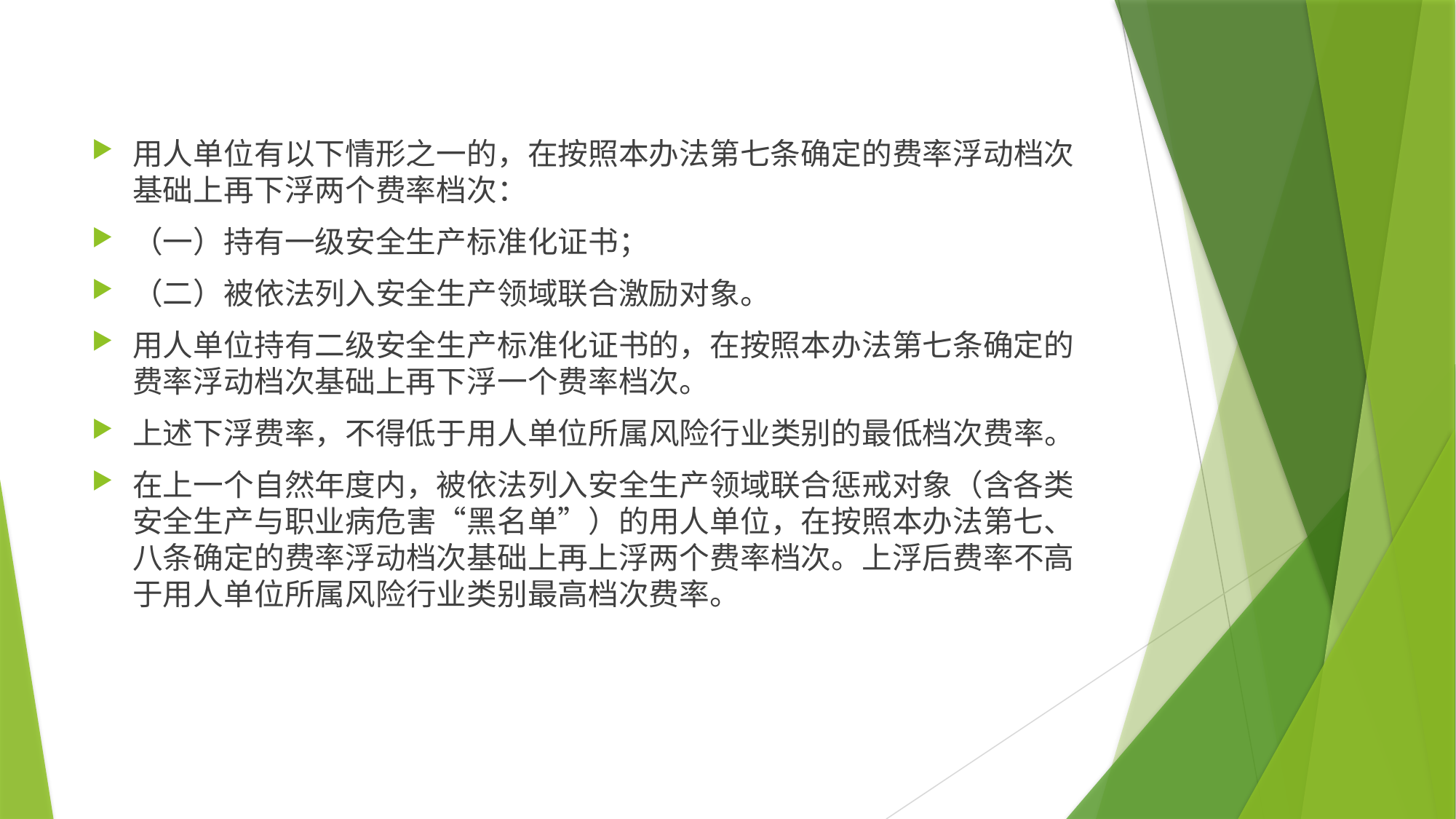

用人单位有以下情形之一的，在按照本办法第七条确定的费率浮动档次基础上再下浮两个费率档次：
（一）持有一级安全生产标准化证书；
（二）被依法列入安全生产领域联合激励对象。
用人单位持有二级安全生产标准化证书的，在按照本办法第七条确定的费率浮动档次基础上再下浮一个费率档次。
上述下浮费率，不得低于用人单位所属风险行业类别的最低档次费率。
在上一个自然年度内，被依法列入安全生产领域联合惩戒对象（含各类安全生产与职业病危害“黑名单”）的用人单位，在按照本办法第七、八条确定的费率浮动档次基础上再上浮两个费率档次。上浮后费率不高于用人单位所属风险行业类别最高档次费率。